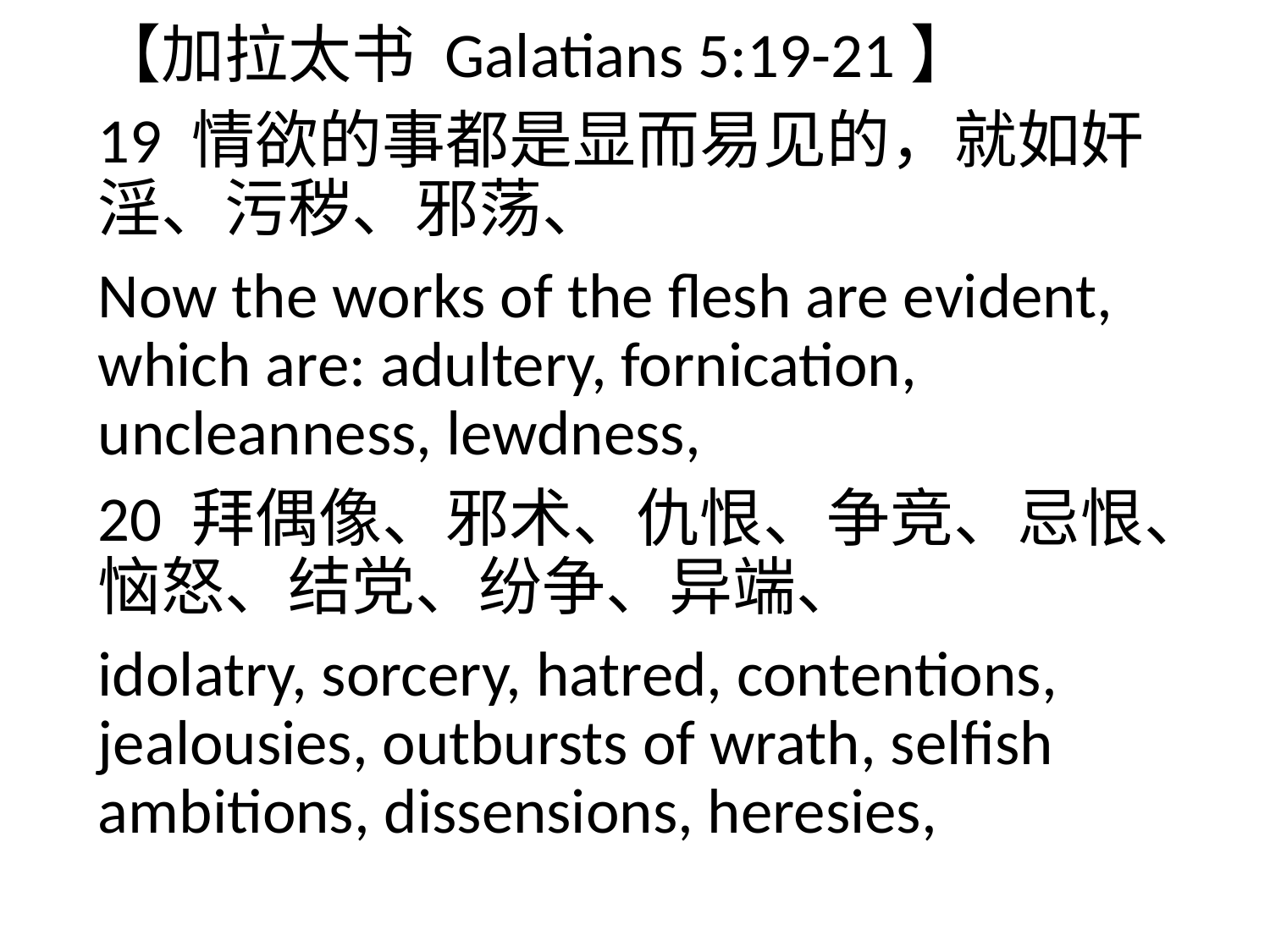

【加拉太书 Galatians 5:19-21】
19 情欲的事都是显而易见的，就如奸淫、污秽、邪荡、
Now the works of the flesh are evident, which are: adultery, fornication, uncleanness, lewdness,
20 拜偶像、邪术、仇恨、争竞、忌恨、恼怒、结党、纷争、异端、
idolatry, sorcery, hatred, contentions, jealousies, outbursts of wrath, selfish ambitions, dissensions, heresies,